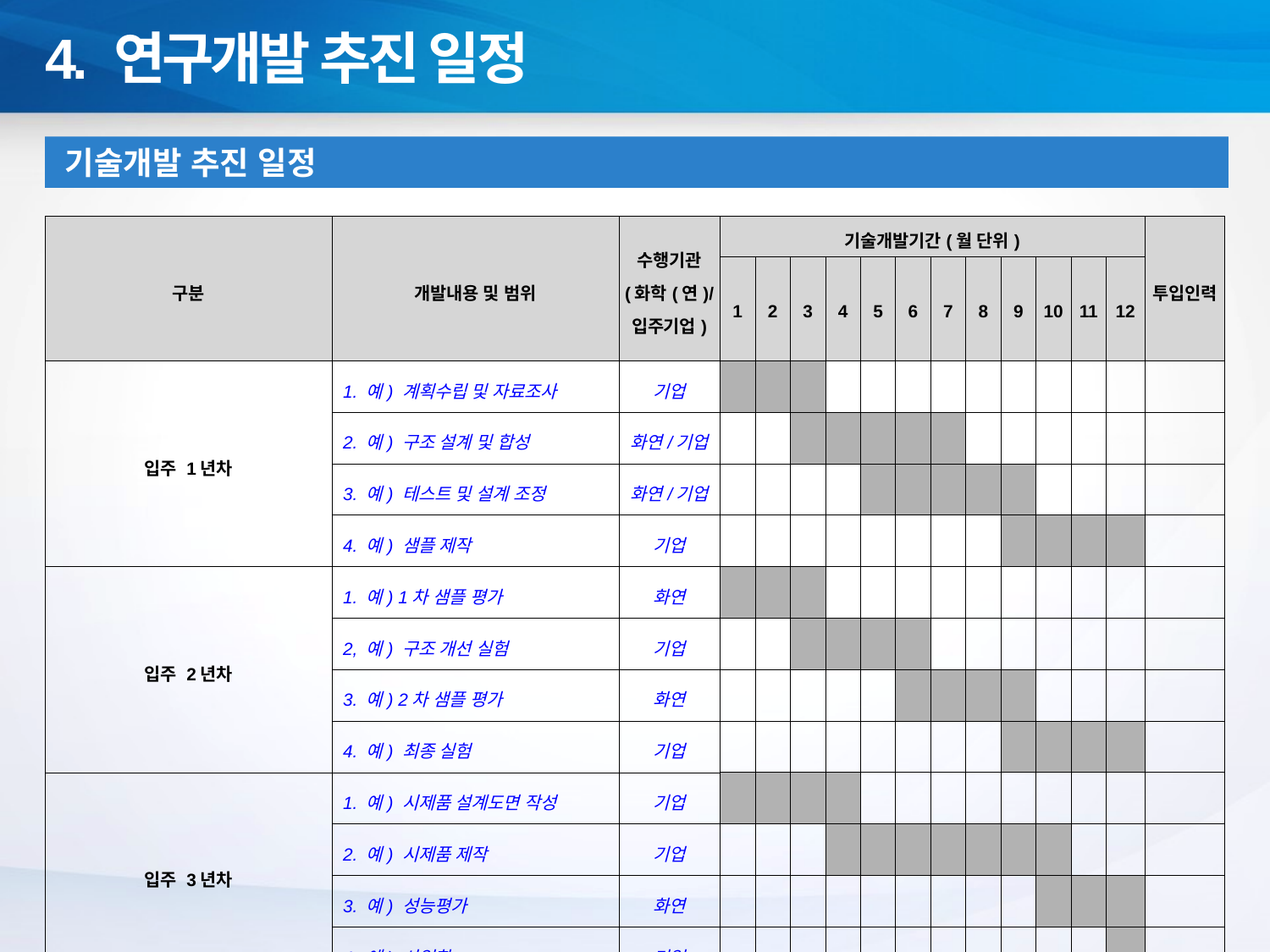

4. 연구개발 추진 일정
기술개발 추진 일정
| 구분 | 개발내용 및 범위 | 수행기관 (화학(연)/ 입주기업) | 기술개발기간(월 단위) |  |  |  |  |  |  |  |  |  |  |  | 투입인력 |
| --- | --- | --- | --- | --- | --- | --- | --- | --- | --- | --- | --- | --- | --- | --- | --- |
|  |  |  | 1 | 2 | 3 | 4 | 5 | 6 | 7 | 8 | 9 | 10 | 11 | 12 |  |
| 입주 1년차 | 1. 예) 계획수립 및 자료조사 | 기업 |  |  |  |  |  |  |  |  |  |  |  |  |  |
|  | 2. 예) 구조 설계 및 합성 | 화연/기업 |  |  |  |  |  |  |  |  |  |  |  |  |  |
|  | 3. 예) 테스트 및 설계 조정 | 화연/기업 |  |  |  |  |  |  |  |  |  |  |  |  |  |
|  | 4. 예) 샘플 제작 | 기업 |  |  |  |  |  |  |  |  |  |  |  |  |  |
| 입주 2년차 | 1. 예) 1차 샘플 평가 | 화연 |  |  |  |  |  |  |  |  |  |  |  |  |  |
|  | 2, 예) 구조 개선 실험 | 기업 |  |  |  |  |  |  |  |  |  |  |  |  |  |
|  | 3. 예) 2차 샘플 평가 | 화연 |  |  |  |  |  |  |  |  |  |  |  |  |  |
|  | 4. 예) 최종 실험 | 기업 |  |  |  |  |  |  |  |  |  |  |  |  |  |
| 입주 3년차 | 1. 예) 시제품 설계도면 작성 | 기업 |  |  |  |  |  |  |  |  |  |  |  |  |  |
|  | 2. 예) 시제품 제작 | 기업 |  |  |  |  |  |  |  |  |  |  |  |  |  |
|  | 3. 예) 성능평가 | 화연 |  |  |  |  |  |  |  |  |  |  |  |  |  |
|  | 4. 예) 사업화 | 기업 |  |  |  |  |  |  |  |  |  |  |  |  |  |